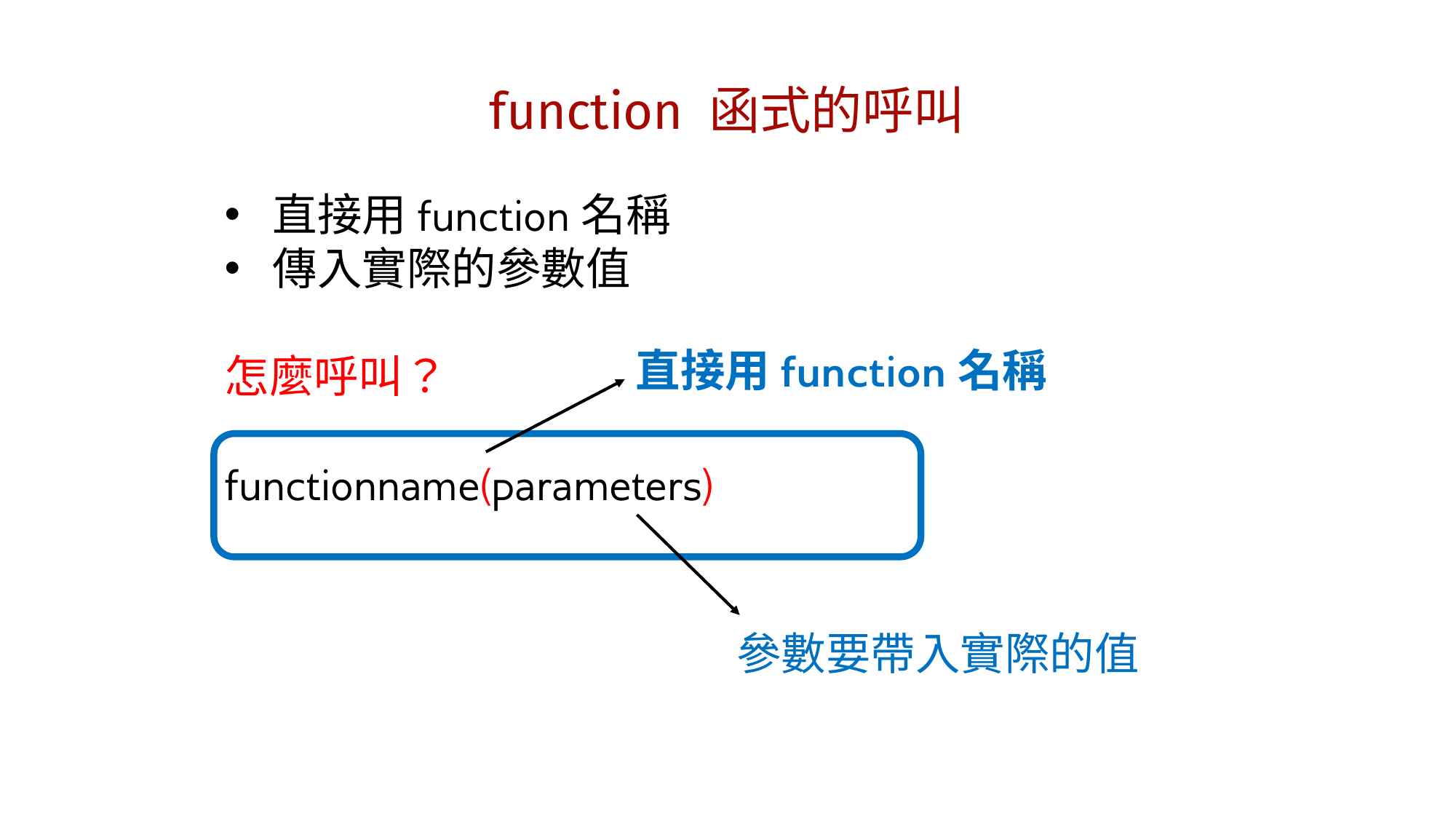

function 函式的呼叫

直接用function名稱
傳入實際的參數值

怎麼呼叫？

functionname(parameters)
直接用function名稱

參數要帶入實際的值